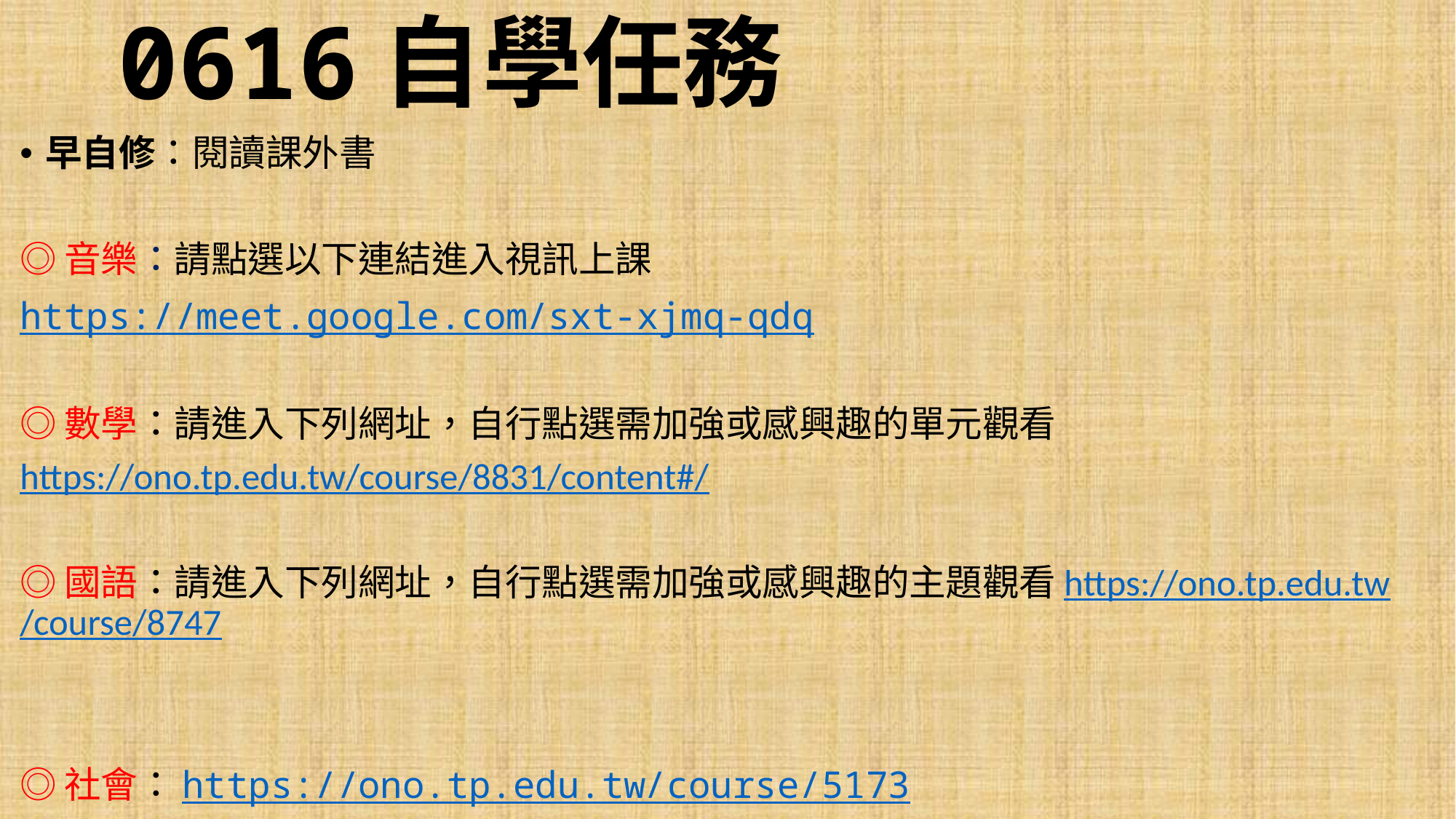

# 0616自學任務
早自修：閱讀課外書

◎音樂：請點選以下連結進入視訊上課
https://meet.google.com/sxt-xjmq-qdq

◎數學：請進入下列網址，自行點選需加強或感興趣的單元觀看
https://ono.tp.edu.tw/course/8831/content#/

◎國語：請進入下列網址，自行點選需加強或感興趣的主題觀看https://ono.tp.edu.tw/course/8747

◎社會：https://ono.tp.edu.tw/course/5173